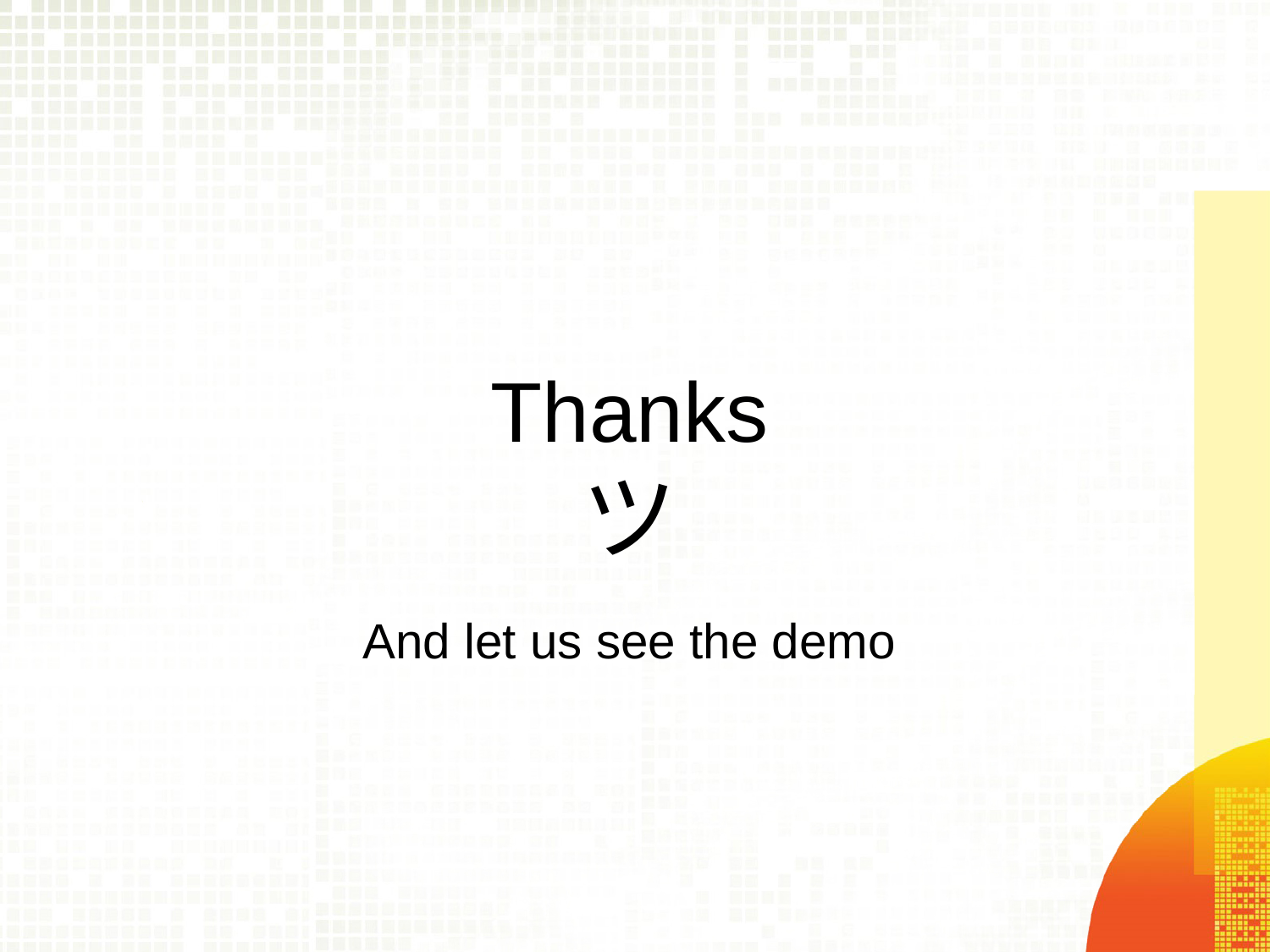

# Thanks
ツ
And let us see the demo